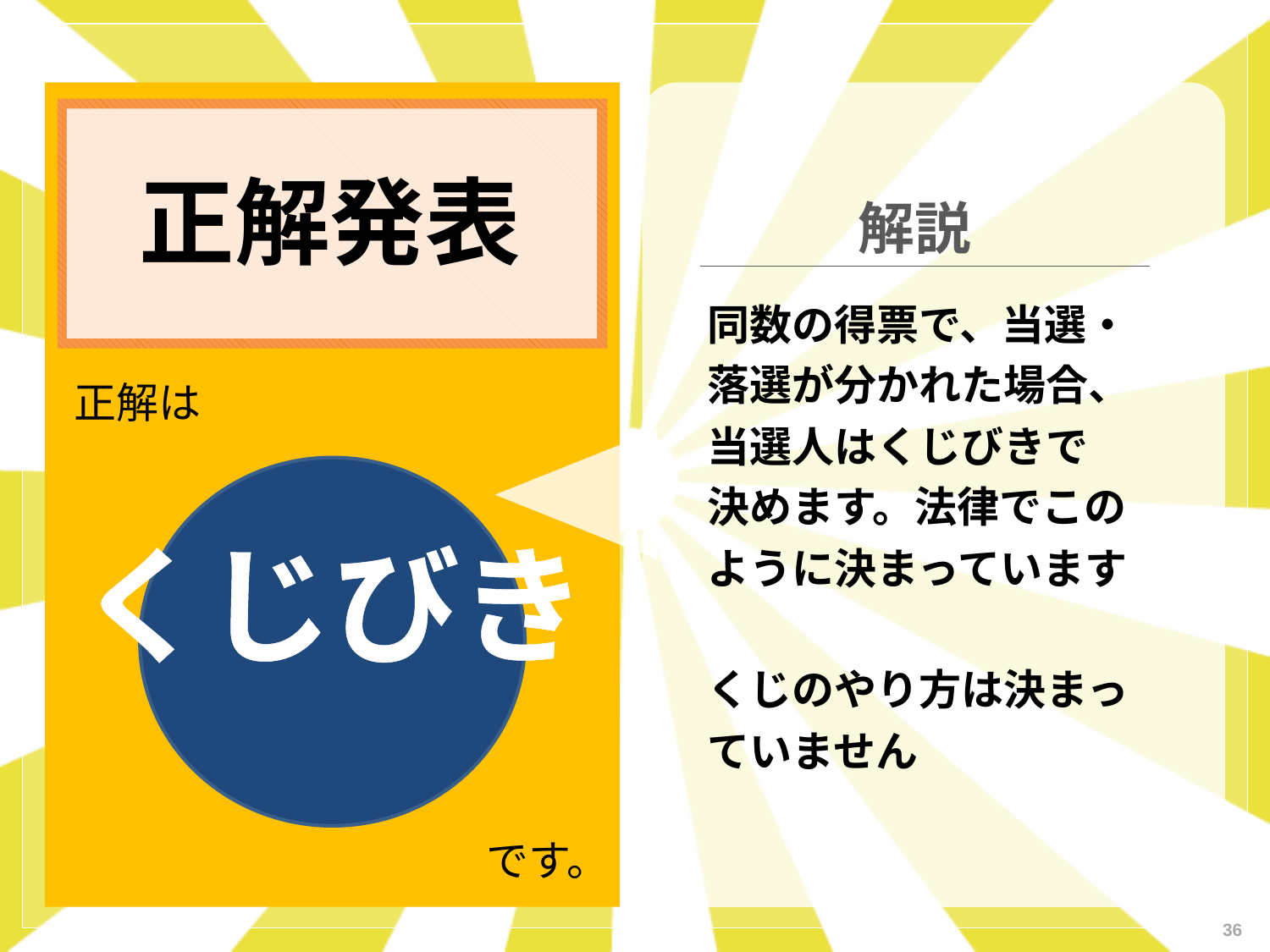

正解発表
解説
同数の得票で、当選・落選が分かれた場合、当選人はくじびきで決めます。法律でこのように決まっています

くじのやり方は決まっていません
正解は

くじびき
です。
36